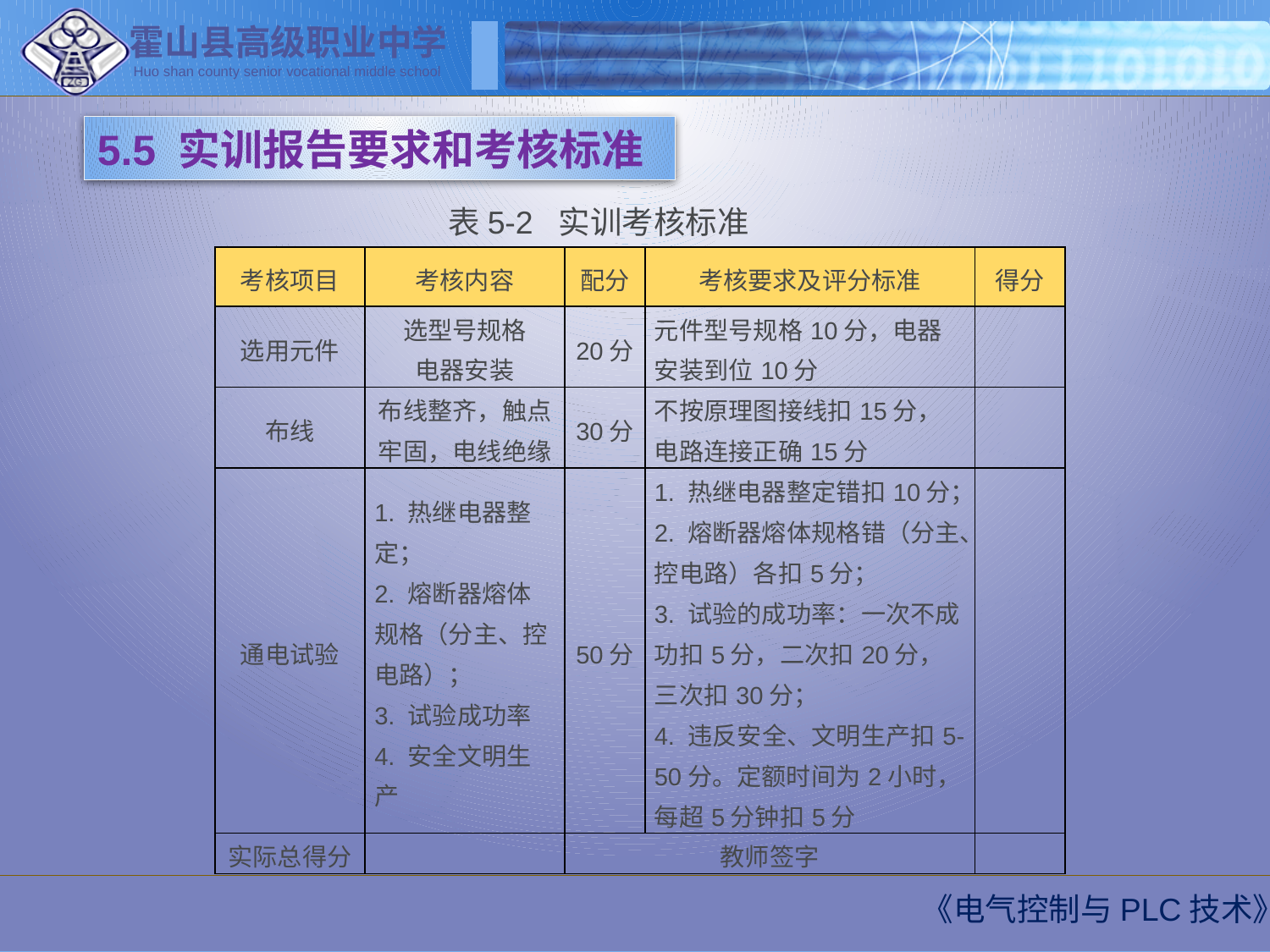

5.5 实训报告要求和考核标准
表5-2  实训考核标准
| 考核项目 | 考核内容 | 配分 | 考核要求及评分标准 | 得分 |
| --- | --- | --- | --- | --- |
| 选用元件 | 选型号规格 电器安装 | 20分 | 元件型号规格10分，电器安装到位10分 |  |
| 布线 | 布线整齐，触点牢固，电线绝缘 | 30分 | 不按原理图接线扣15分，电路连接正确15分 |  |
| 通电试验 | 1. 热继电器整定； 2. 熔断器熔体规格（分主、控电路）； 3. 试验成功率 4. 安全文明生产 | 50分 | 1. 热继电器整定错扣10分；2. 熔断器熔体规格错（分主、控电路）各扣5分； 3. 试验的成功率：一次不成功扣5分，二次扣20分，三次扣30分； 4. 违反安全、文明生产扣5-50分。定额时间为2小时，每超5分钟扣5分 |  |
| 实际总得分 |  | 教师签字 |  |  |